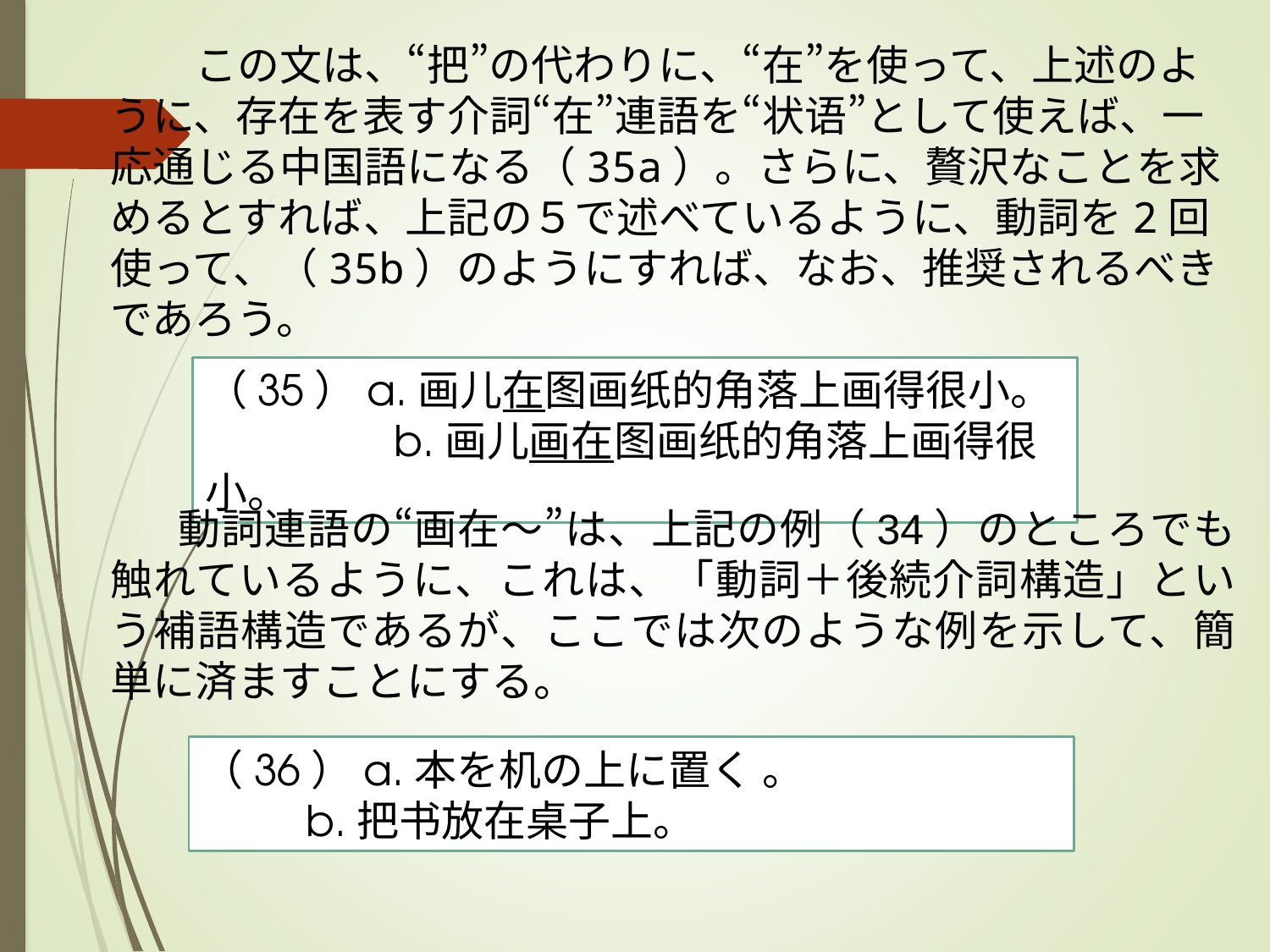

この文は、“把”の代わりに、“在”を使って、上述のように、存在を表す介詞“在”連語を“状语”として使えば、一応通じる中国語になる（35a）。さらに、贅沢なことを求めるとすれば、上記の５で述べているように、動詞を2回使って、（35b）のようにすれば、なお、推奨されるべきであろう。
（35）a.画儿在图画纸的角落上画得很小。
　　　　 b.画儿画在图画纸的角落上画得很小。
　動詞連語の“画在～”は、上記の例（34）のところでも触れているように、これは、「動詞＋後続介詞構造」という補語構造であるが、ここでは次のような例を示して、簡単に済ますことにする。
（36）a.本を机の上に置く 。
         b.把书放在桌子上。